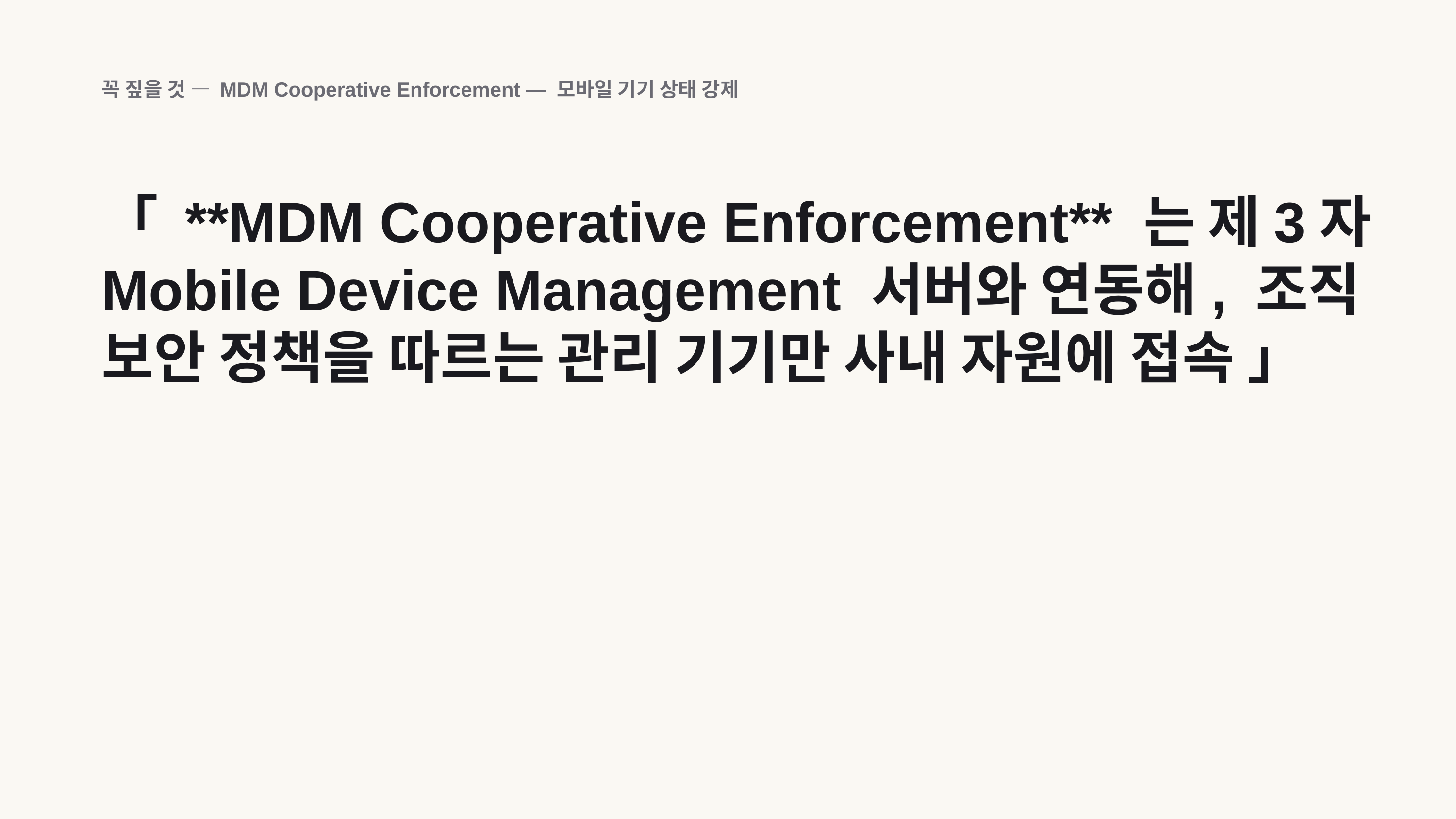

꼭 짚을 것 — MDM Cooperative Enforcement — 모바일 기기 상태 강제
「 **MDM Cooperative Enforcement** 는 제3자 Mobile Device Management 서버와 연동해, 조직 보안 정책을 따르는 관리 기기만 사내 자원에 접속 」